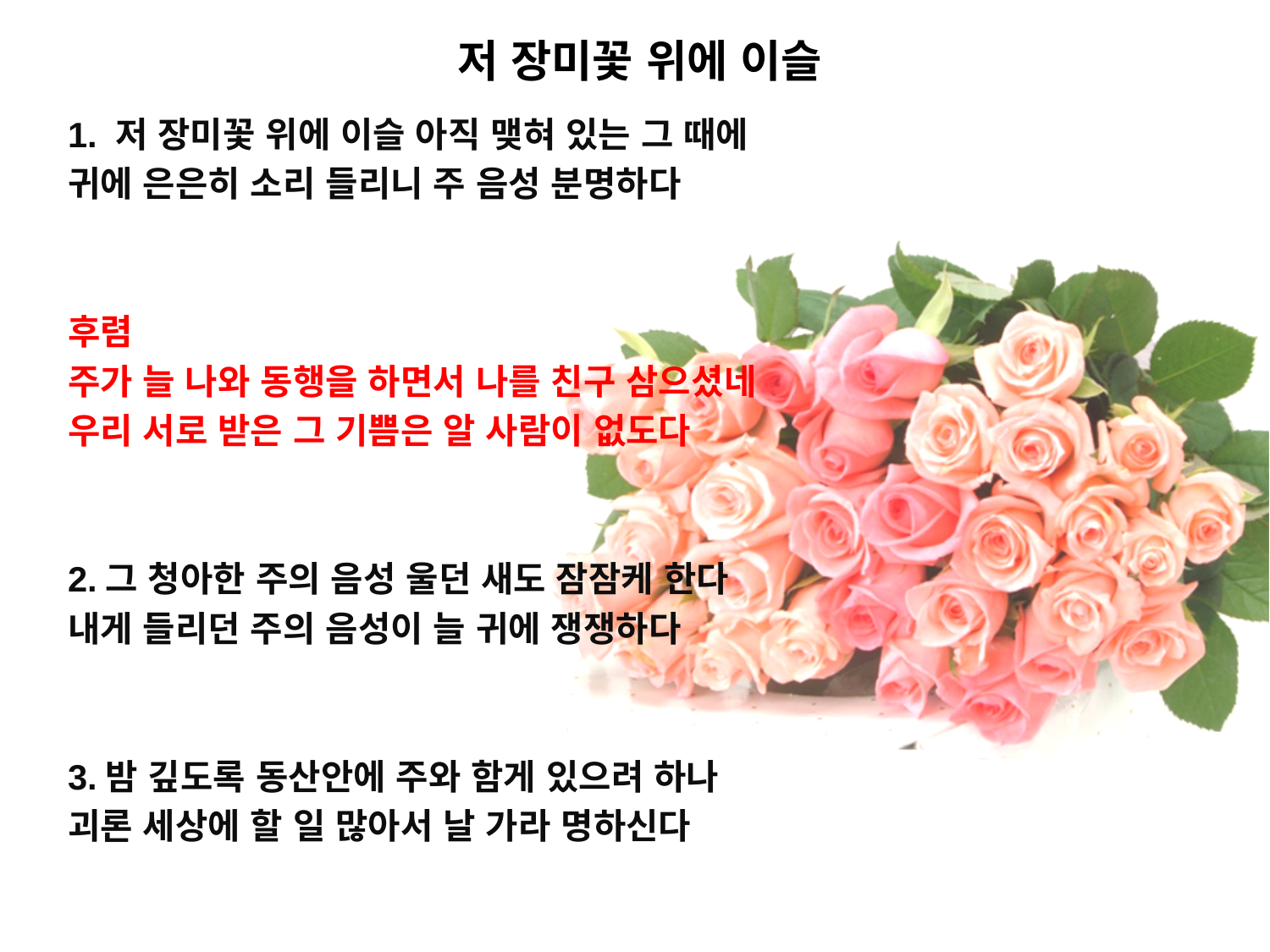

# 저 장미꽃 위에 이슬
1. 저 장미꽃 위에 이슬 아직 맺혀 있는 그 때에
귀에 은은히 소리 들리니 주 음성 분명하다

후렴
주가 늘 나와 동행을 하면서 나를 친구 삼으셨네
우리 서로 받은 그 기쁨은 알 사람이 없도다

2.그 청아한 주의 음성 울던 새도 잠잠케 한다
내게 들리던 주의 음성이 늘 귀에 쟁쟁하다

3.밤 깊도록 동산안에 주와 함게 있으려 하나
괴론 세상에 할 일 많아서 날 가라 명하신다